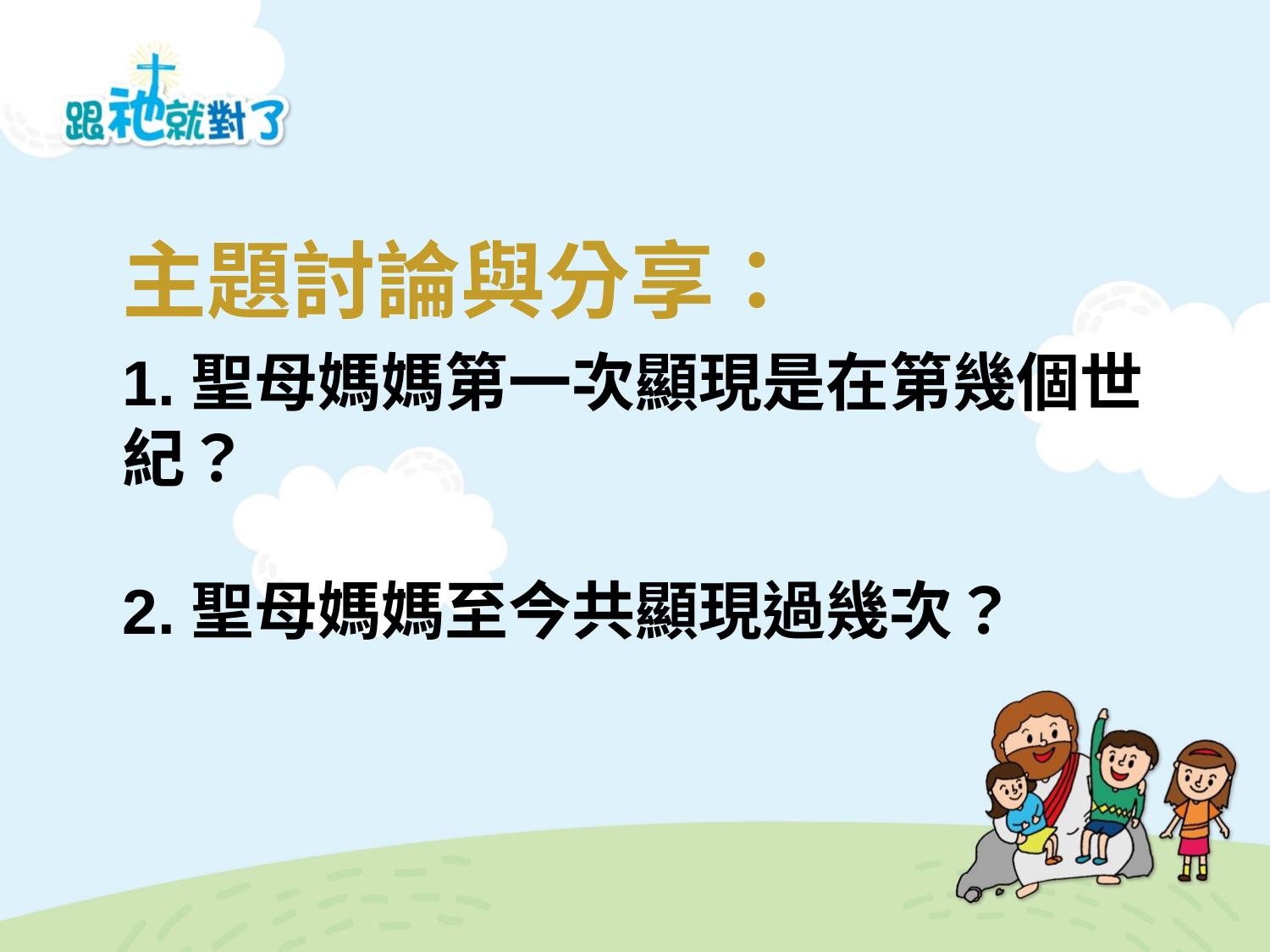

主題討論與分享：
1.聖母媽媽第一次顯現是在第幾個世紀？

2.聖母媽媽至今共顯現過幾次？